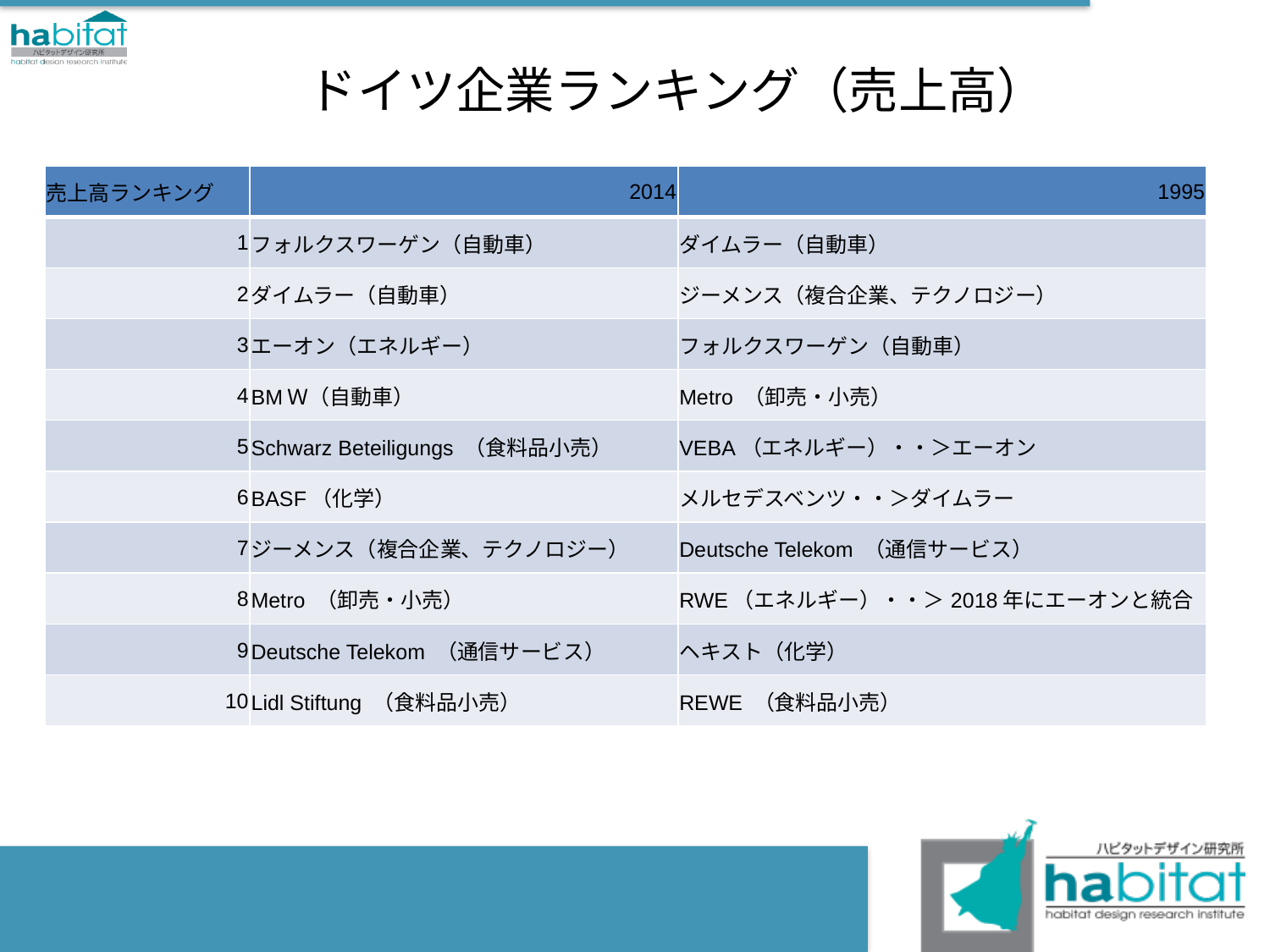

# ドイツ企業ランキング（売上高）
| 売上高ランキング | 2014 | 1995 |
| --- | --- | --- |
| 1 | フォルクスワーゲン（自動車） | ダイムラー（自動車） |
| 2 | ダイムラー（自動車） | ジーメンス（複合企業、テクノロジー） |
| 3 | エーオン（エネルギー） | フォルクスワーゲン（自動車） |
| 4 | BMＷ（自動車） | Metro （卸売・小売） |
| 5 | Schwarz Beteiligungs （食料品小売） | VEBA（エネルギー）・・＞エーオン |
| 6 | BASF（化学） | メルセデスベンツ・・＞ダイムラー |
| 7 | ジーメンス（複合企業、テクノロジー） | Deutsche Telekom （通信サービス） |
| 8 | Metro （卸売・小売） | RWE（エネルギー）・・＞2018年にエーオンと統合 |
| 9 | Deutsche Telekom （通信サービス） | ヘキスト（化学） |
| 10 | Lidl Stiftung （食料品小売） | REWE （食料品小売） |